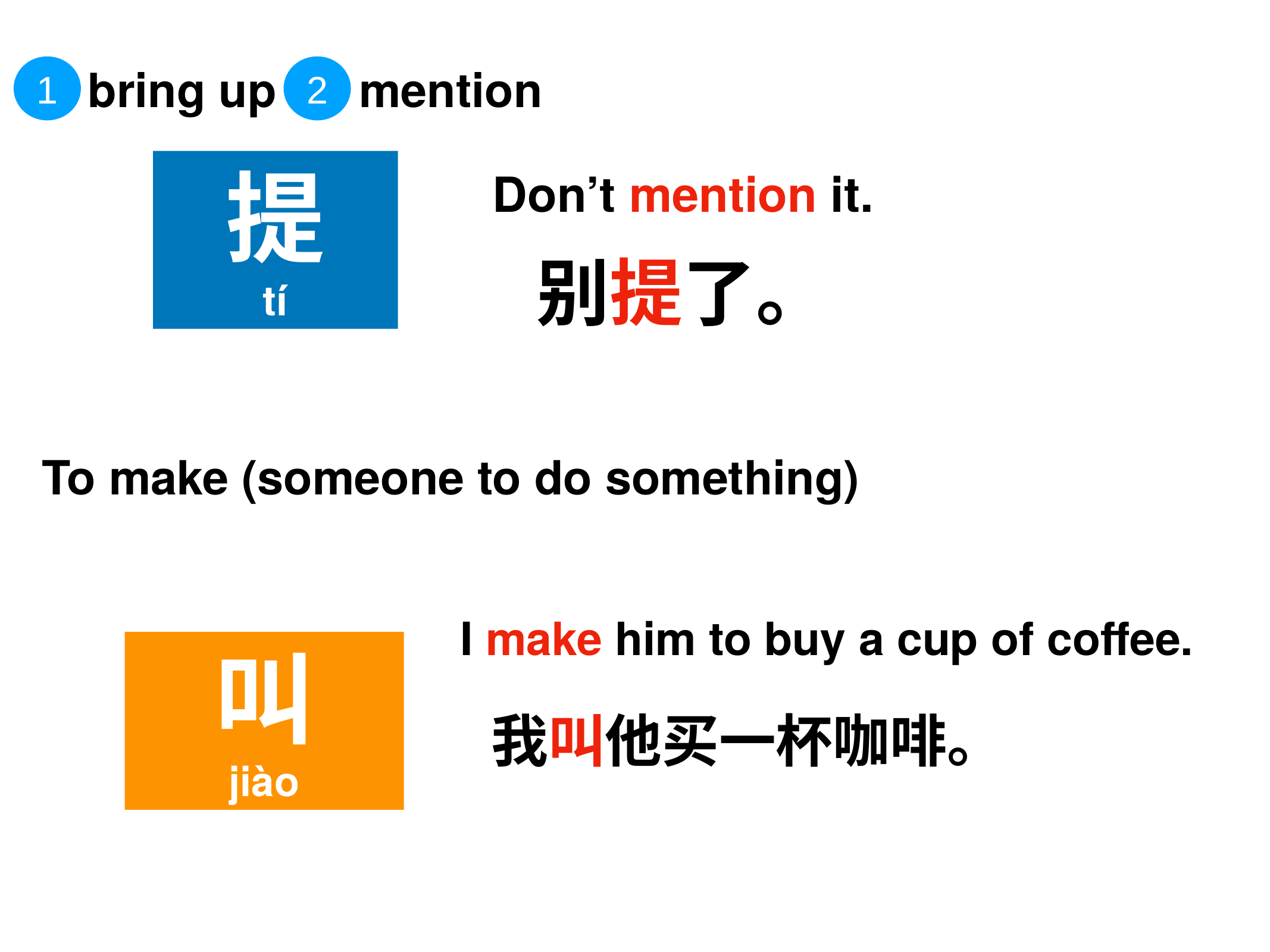

bring up
mention
1
2
提
tí
Don’t mention it.
别提了。
To make (someone to do something)
I make him to buy a cup of coffee.
叫
jiào
我叫他买一杯咖啡。